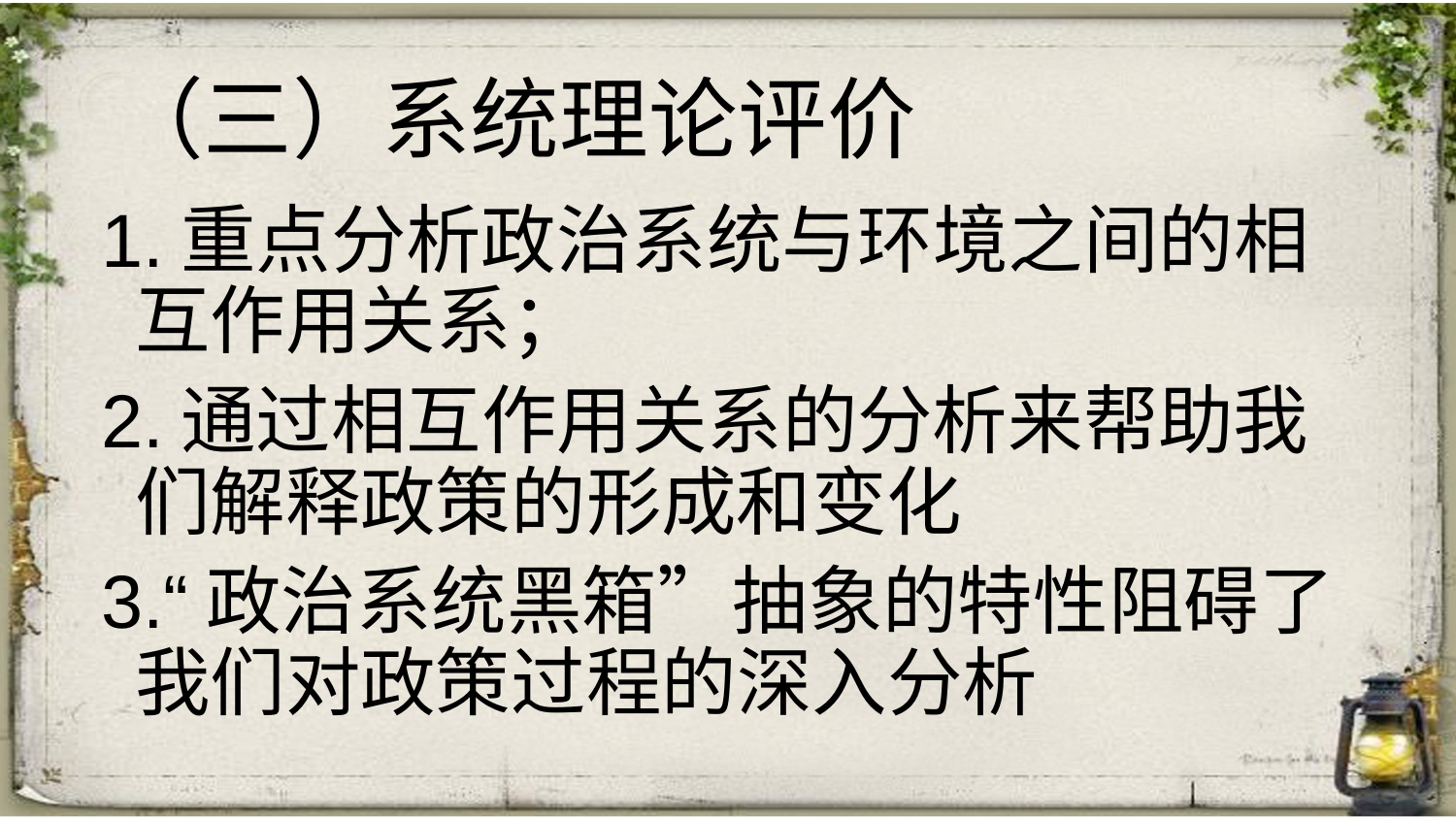

# （三）系统理论评价
1.重点分析政治系统与环境之间的相互作用关系；
2.通过相互作用关系的分析来帮助我们解释政策的形成和变化
3.“政治系统黑箱”抽象的特性阻碍了我们对政策过程的深入分析